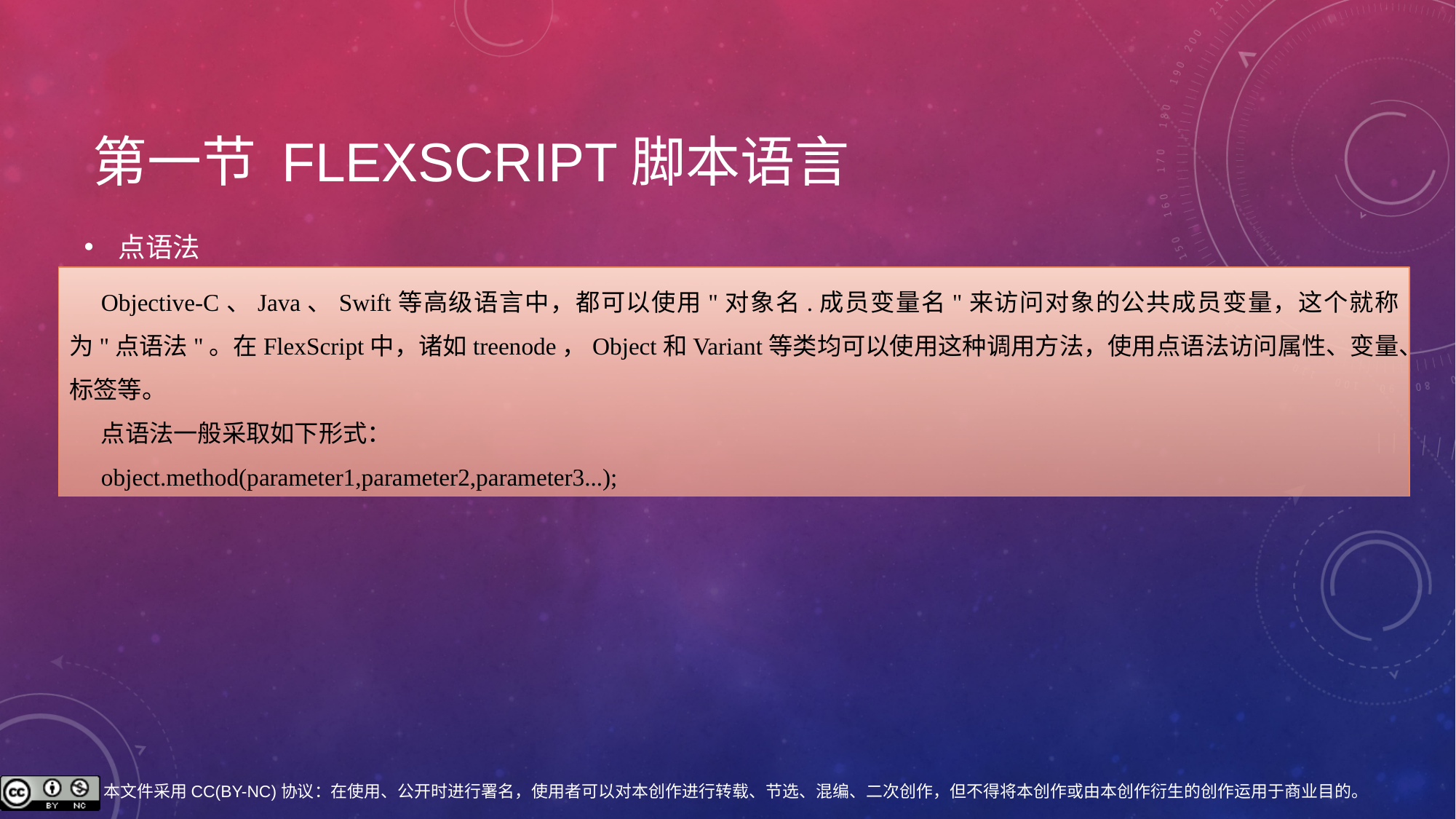

# 第一节 Flexscript脚本语言
点语法
Objective-C、Java、Swift等高级语言中，都可以使用"对象名.成员变量名"来访问对象的公共成员变量，这个就称为"点语法"。在FlexScript中，诸如treenode，Object和Variant等类均可以使用这种调用方法，使用点语法访问属性、变量、标签等。
点语法一般采取如下形式：
object.method(parameter1,parameter2,parameter3...);